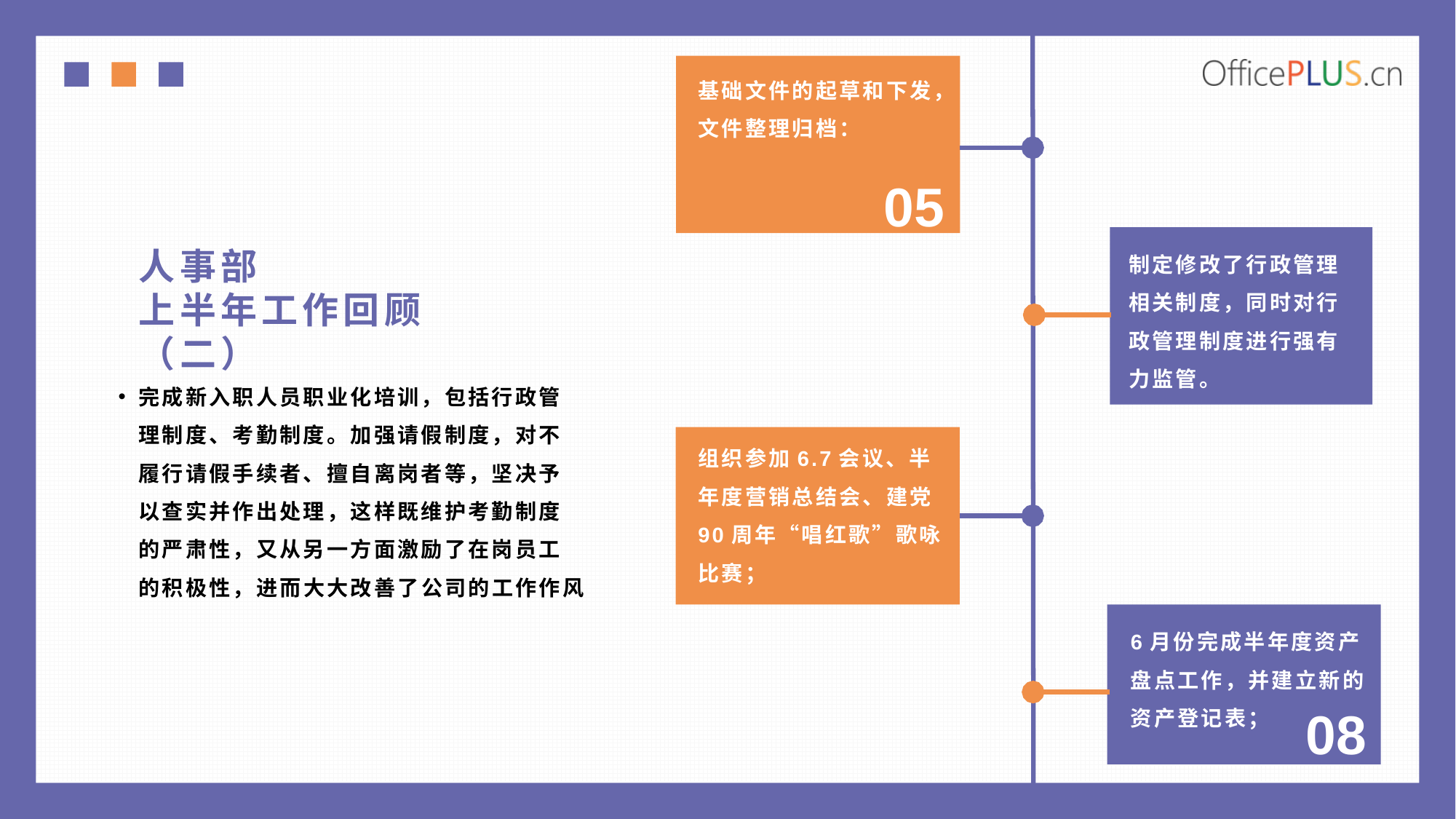

基础文件的起草和下发，文件整理归档：
05

制定修改了行政管理相关制度，同时对行政管理制度进行强有力监管。
人事部
上半年工作回顾（二）
完成新入职人员职业化培训，包括行政管理制度、考勤制度。加强请假制度，对不履行请假手续者、擅自离岗者等，坚决予以查实并作出处理，这样既维护考勤制度的严肃性，又从另一方面激励了在岗员工的积极性，进而大大改善了公司的工作作风

组织参加6.7会议、半年度营销总结会、建党90周年“唱红歌”歌咏比赛；

6月份完成半年度资产盘点工作，并建立新的资产登记表；
08